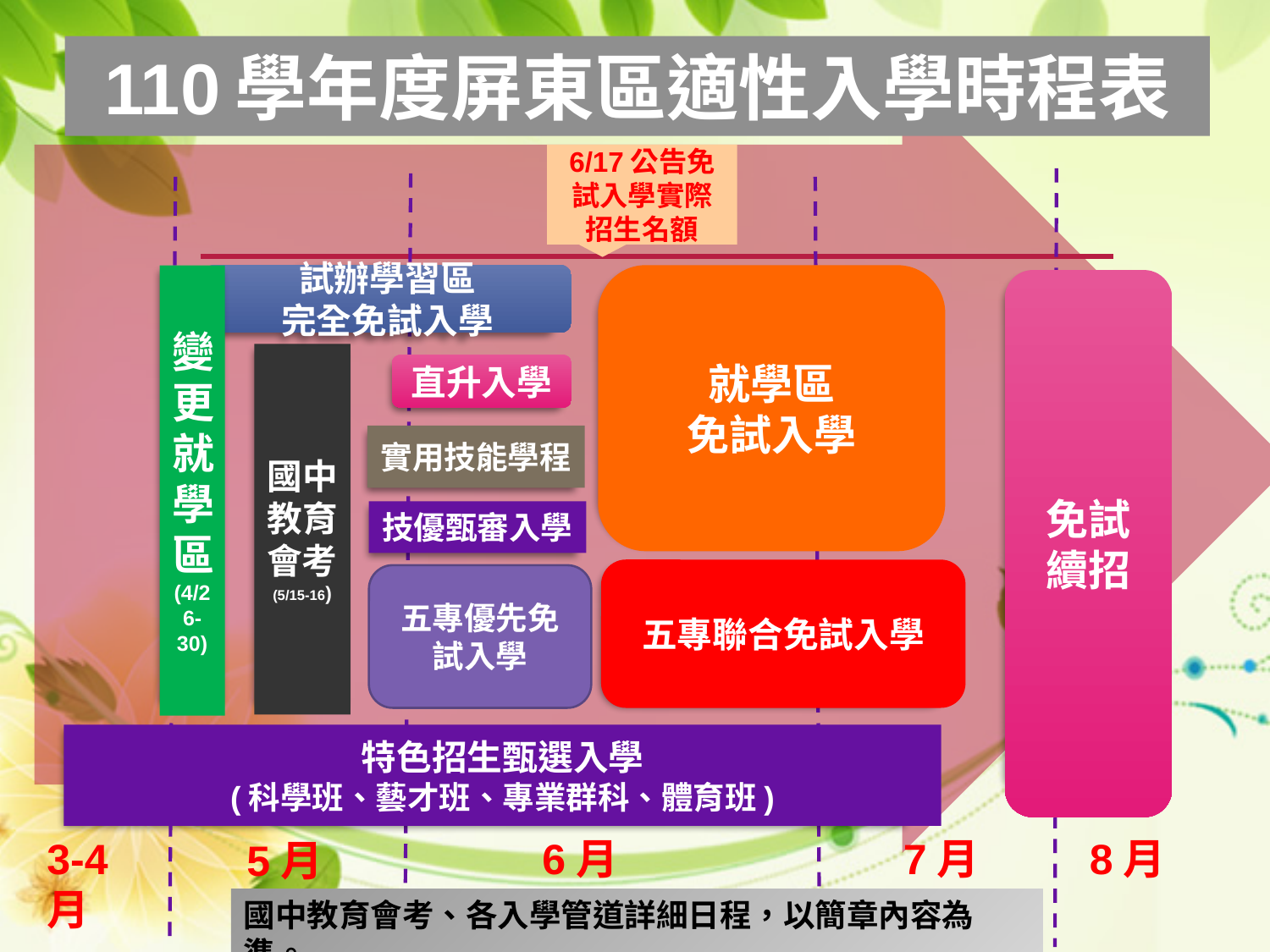

110學年度屏東區適性入學時程表

6/17公告免試入學實際招生名額
試辦學習區
完全免試入學
就學區
免試入學
變更就學區(4/26-30)
免試續招
國中教育會考(5/15-16)
直升入學
實用技能學程
技優甄審入學
五專聯合免試入學
五專優先免試入學
特色招生甄選入學
(科學班、藝才班、專業群科、體育班)
3-4月
6月
7月
8月
5月
國中教育會考、各入學管道詳細日程，以簡章內容為準。